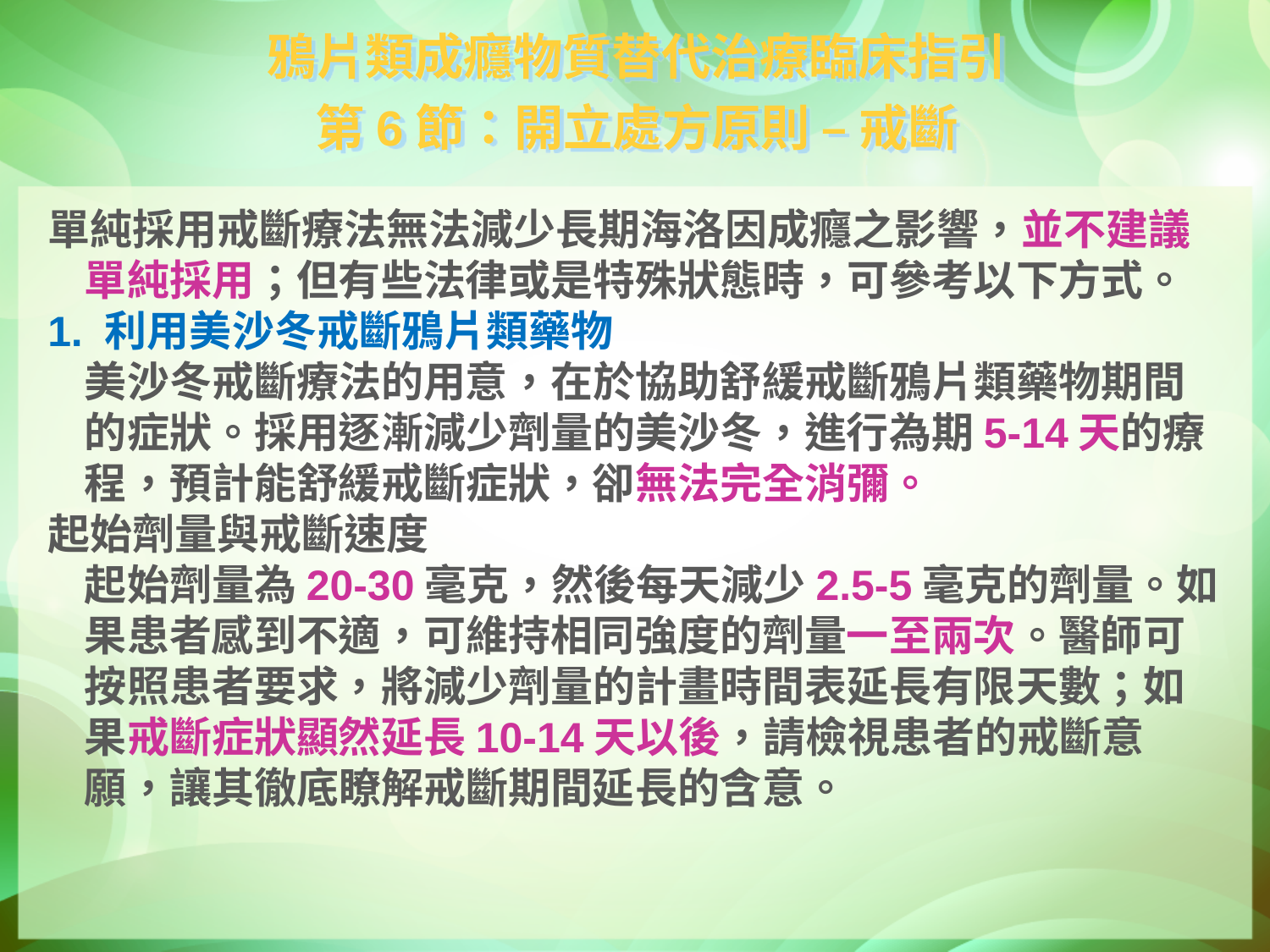

鴉片類成癮物質替代治療臨床指引
第6節：開立處方原則 – 戒斷
單純採用戒斷療法無法減少長期海洛因成癮之影響，並不建議單純採用；但有些法律或是特殊狀態時，可參考以下方式。
1. 利用美沙冬戒斷鴉片類藥物
	美沙冬戒斷療法的用意，在於協助舒緩戒斷鴉片類藥物期間的症狀。採用逐漸減少劑量的美沙冬，進行為期5-14天的療程，預計能舒緩戒斷症狀，卻無法完全消彌。
起始劑量與戒斷速度
	起始劑量為20-30毫克，然後每天減少2.5-5毫克的劑量。如果患者感到不適，可維持相同強度的劑量一至兩次。醫師可按照患者要求，將減少劑量的計畫時間表延長有限天數；如果戒斷症狀顯然延長10-14天以後，請檢視患者的戒斷意願，讓其徹底瞭解戒斷期間延長的含意。